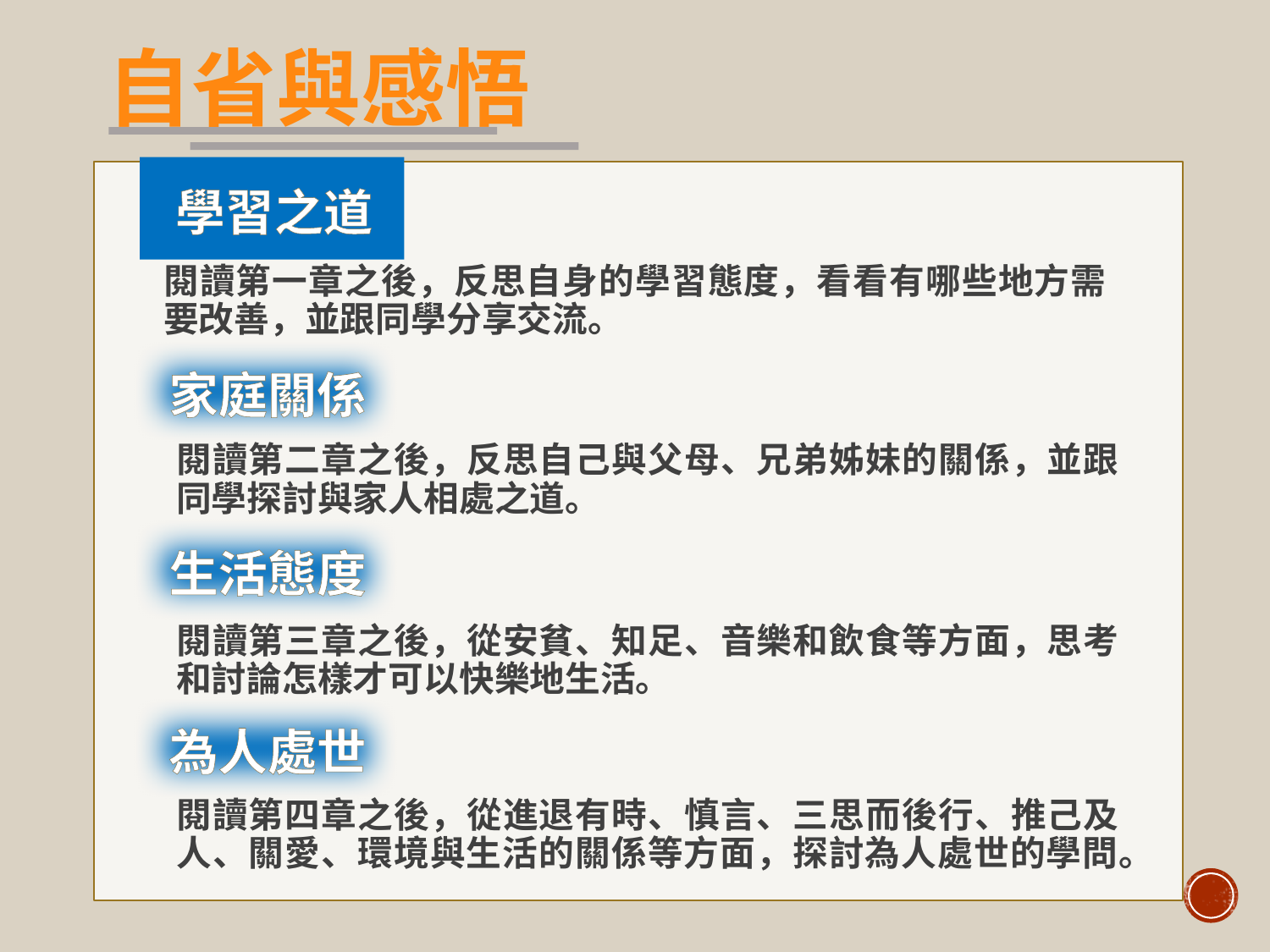

# 自省與感悟

 學習之道

閱讀第一章之後，反思自身的學習態度，看看有哪些地方需要改善，並跟同學分享交流。
 家庭關係

閱讀第二章之後，反思自己與父母、兄弟姊妹的關係，並跟同學探討與家人相處之道。
 生活態度
閱讀第三章之後，從安貧、知足、音樂和飲食等方面，思考和討論怎樣才可以快樂地生活。
 為人處世
閱讀第四章之後，從進退有時、慎言、三思而後行、推己及人、關愛、環境與生活的關係等方面，探討為人處世的學問。